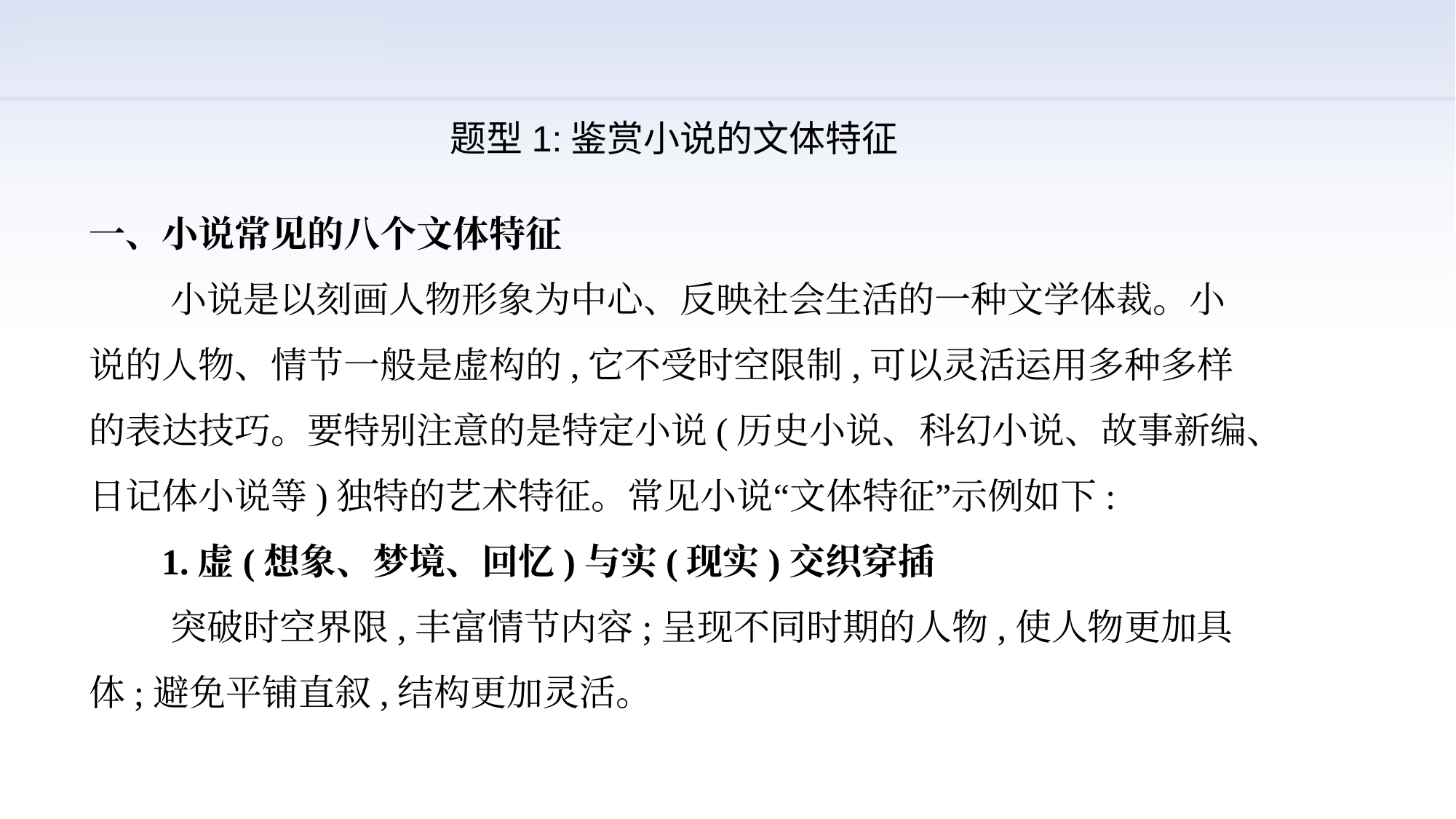

题型1:鉴赏小说的文体特征
一、小说常见的八个文体特征
        小说是以刻画人物形象为中心、反映社会生活的一种文学体裁。小说的人物、情节一般是虚构的,它不受时空限制,可以灵活运用多种多样的表达技巧。要特别注意的是特定小说(历史小说、科幻小说、故事新编、日记体小说等)独特的艺术特征。常见小说“文体特征”示例如下:
        1.虚(想象、梦境、回忆)与实(现实)交织穿插
        突破时空界限,丰富情节内容;呈现不同时期的人物,使人物更加具体;避免平铺直叙,结构更加灵活。